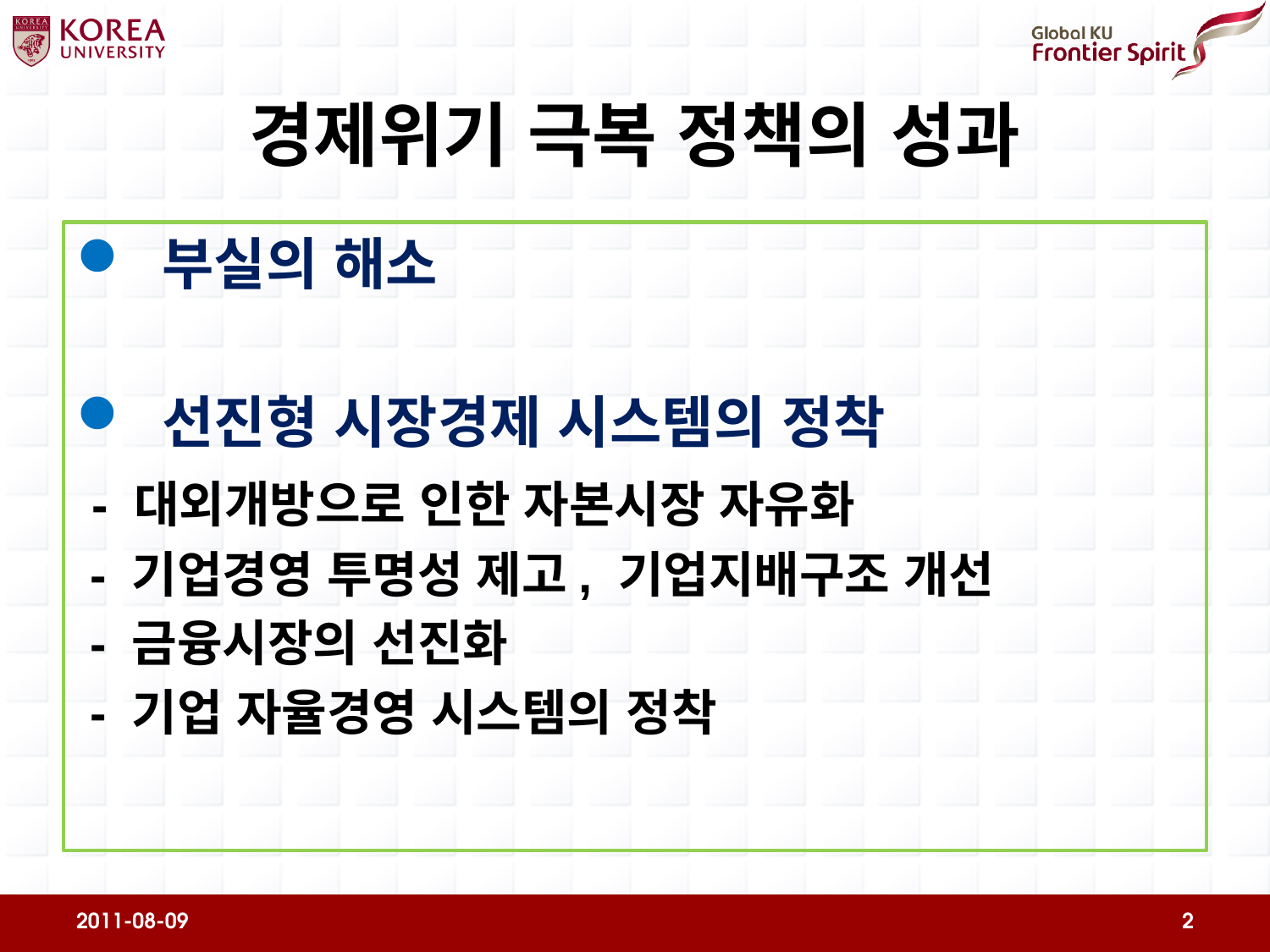

# 경제위기 극복 정책의 성과
 부실의 해소

 선진형 시장경제 시스템의 정착
 - 대외개방으로 인한 자본시장 자유화
 - 기업경영 투명성 제고, 기업지배구조 개선
 - 금융시장의 선진화
 - 기업 자율경영 시스템의 정착
2011-08-09
2